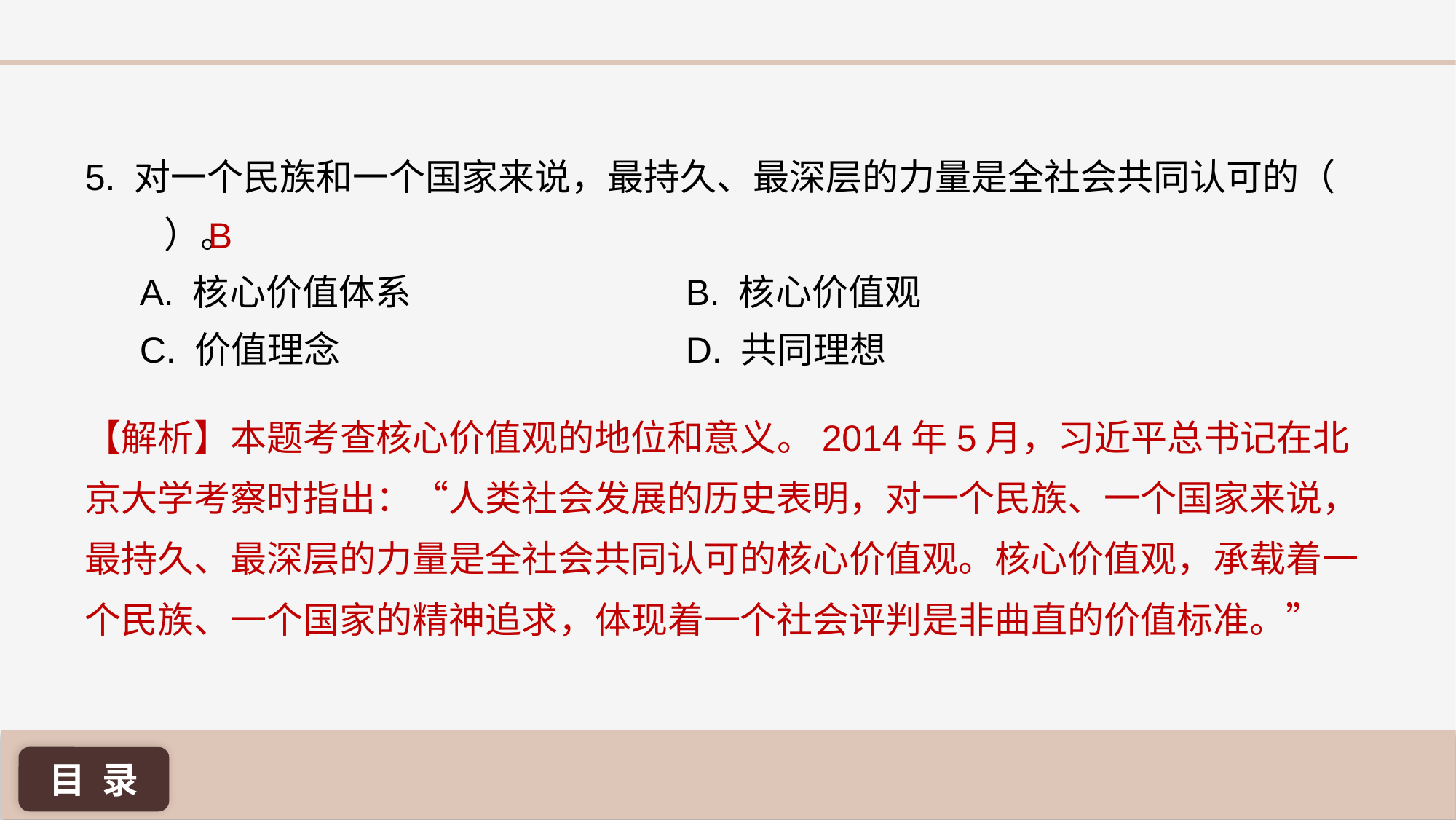

5. 对一个民族和一个国家来说，最持久、最深层的力量是全社会共同认可的（         ）。
A. 核心价值体系 			B. 核心价值观
C. 价值理念 				D. 共同理想
B
【解析】本题考查核心价值观的地位和意义。2014年5月，习近平总书记在北京大学考察时指出：“人类社会发展的历史表明，对一个民族、一个国家来说，最持久、最深层的力量是全社会共同认可的核心价值观。核心价值观，承载着一个民族、一个国家的精神追求，体现着一个社会评判是非曲直的价值标准。”